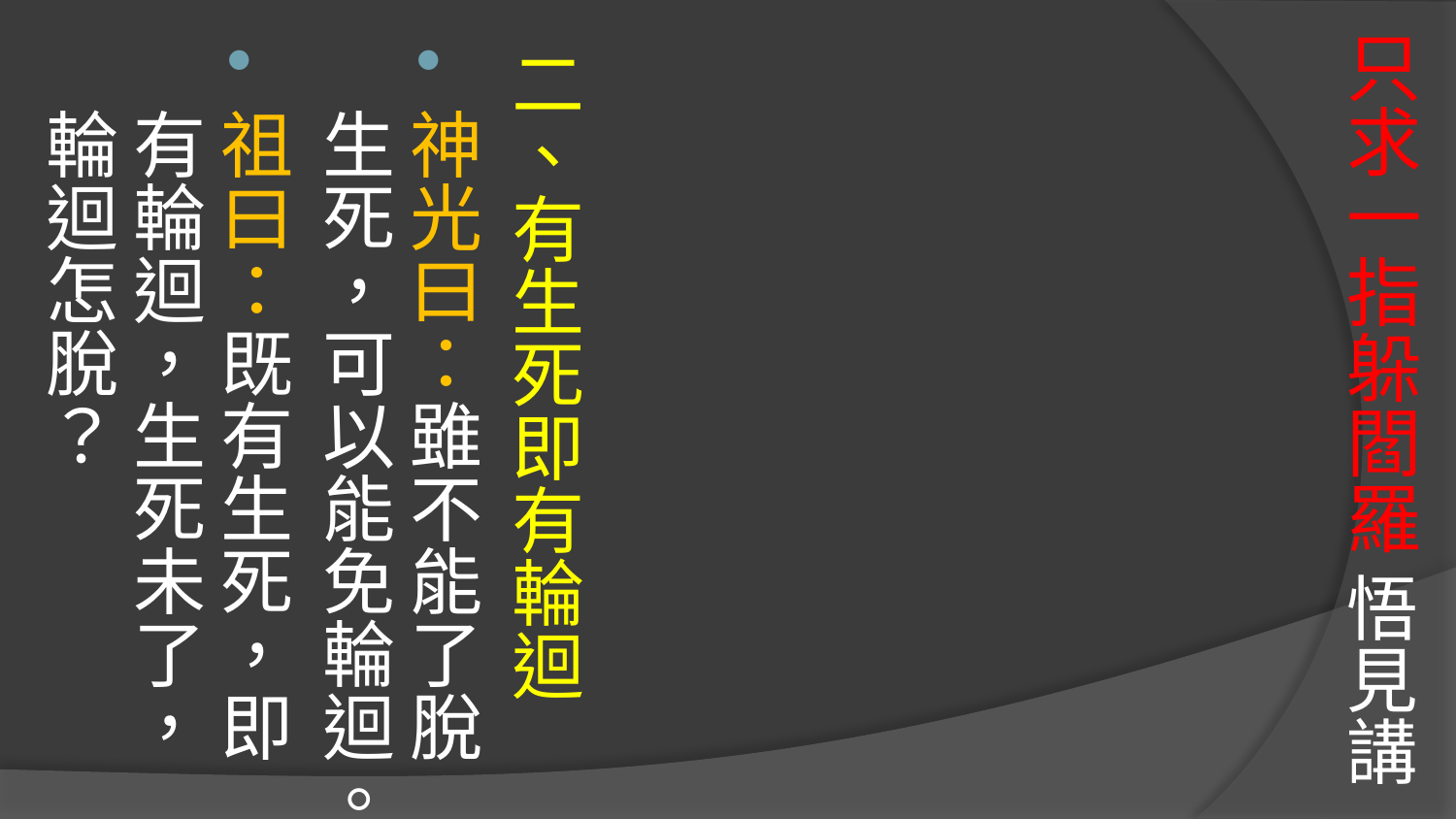

# 只求一指躲閻羅 悟見講
二、有生死即有輪迴
神光曰：雖不能了脫生死，可以能免輪迴。
祖曰：既有生死，即有輪迴，生死未了，輪迴怎脫？